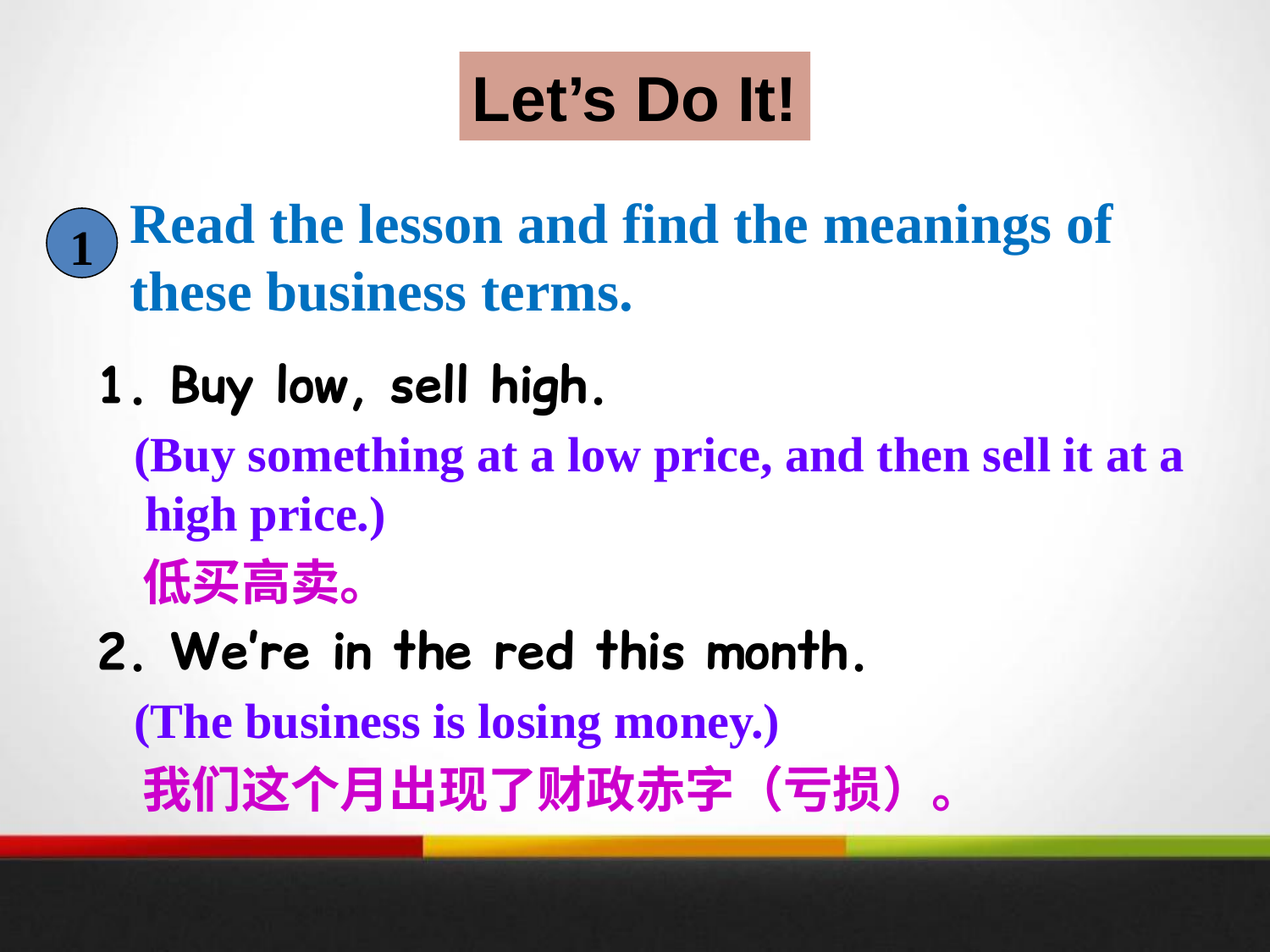

Let’s Do It!
Read the lesson and find the meanings of these business terms.
1
1. Buy low, sell high.
   (Buy something at a low price, and then sell it at a high price.)
   低买高卖。
2. We’re in the red this month.
   (The business is losing money.)
   我们这个月出现了财政赤字（亏损）。